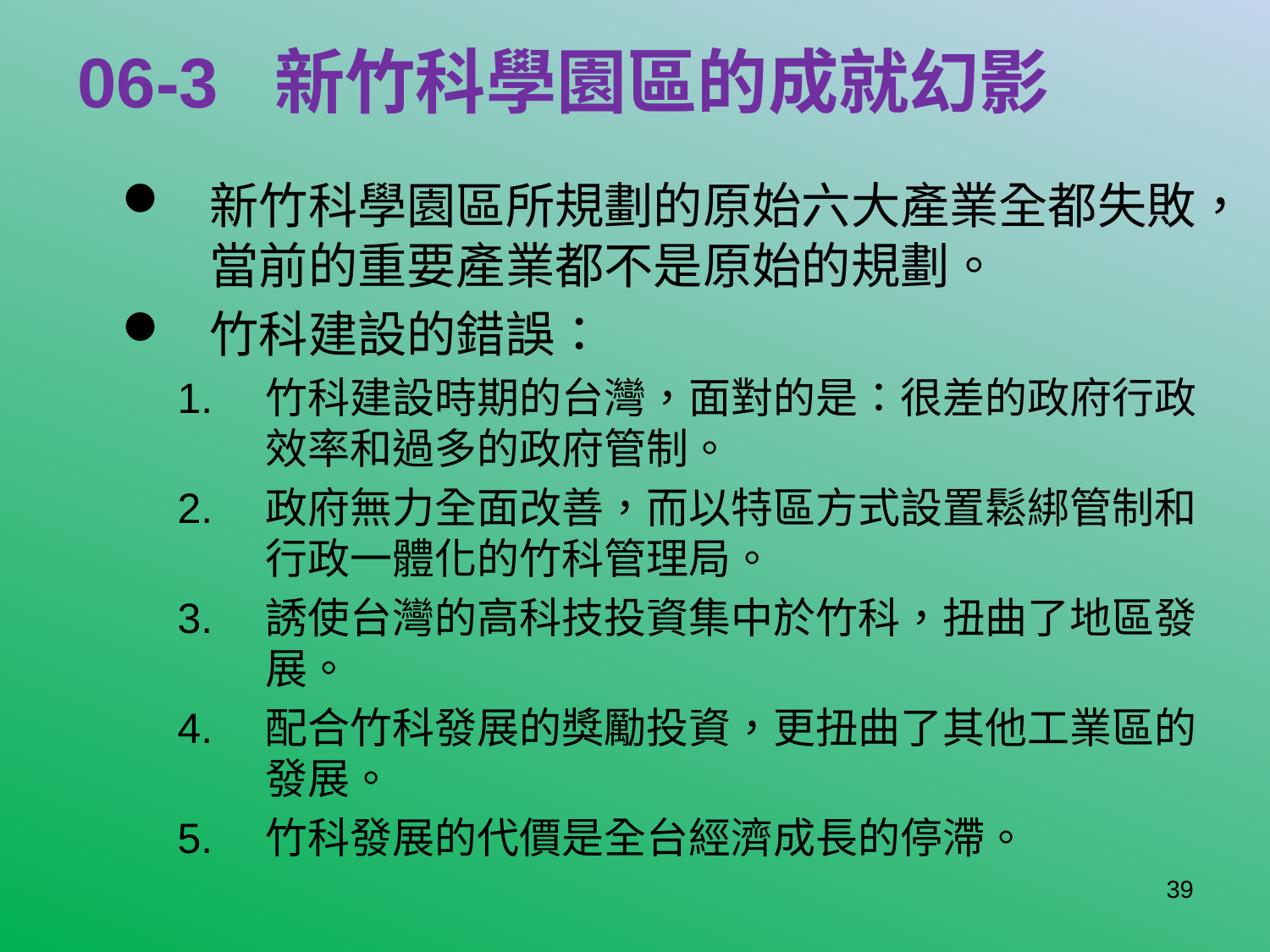

# 06-3  新竹科學園區的成就幻影
新竹科學園區所規劃的原始六大產業全都失敗，當前的重要產業都不是原始的規劃。
竹科建設的錯誤：
竹科建設時期的台灣，面對的是：很差的政府行政效率和過多的政府管制。
政府無力全面改善，而以特區方式設置鬆綁管制和行政一體化的竹科管理局。
誘使台灣的高科技投資集中於竹科，扭曲了地區發展。
配合竹科發展的獎勵投資，更扭曲了其他工業區的發展。
竹科發展的代價是全台經濟成長的停滯。
39